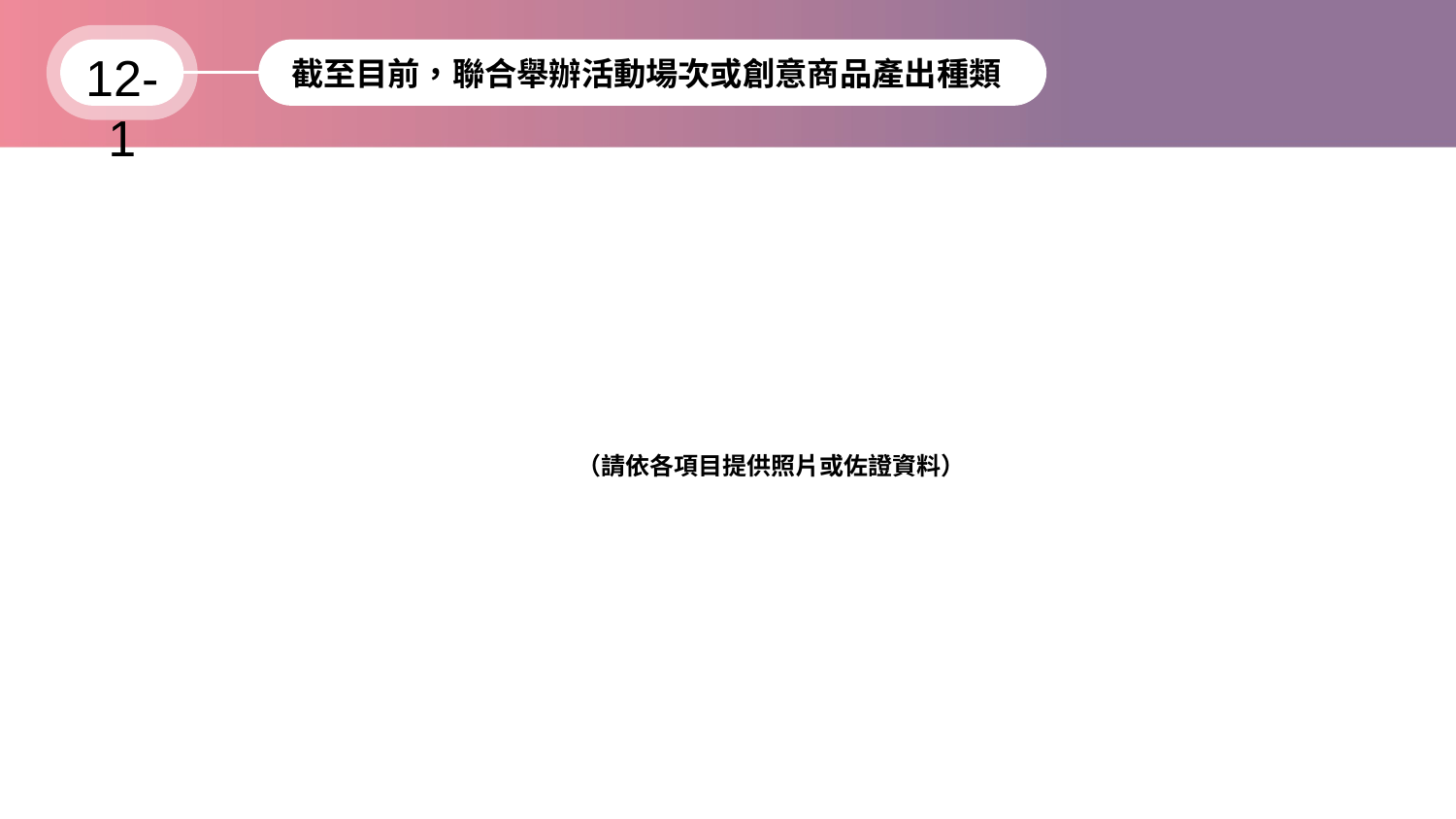

12-1

截至目前，聯合舉辦活動場次或創意商品產出種類

（請依各項目提供照片或佐證資料）